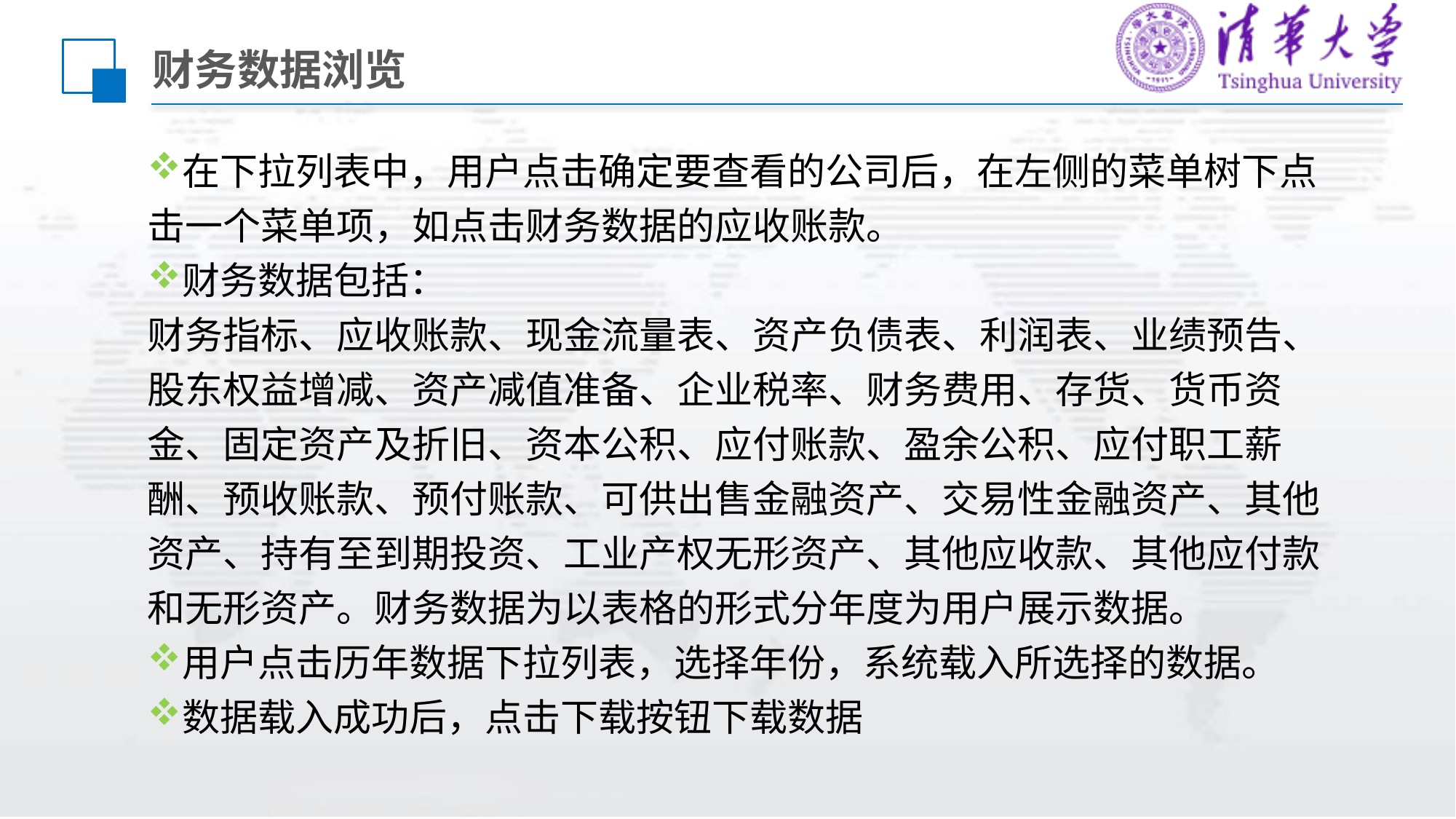

# 财务数据浏览
在下拉列表中，用户点击确定要查看的公司后，在左侧的菜单树下点击一个菜单项，如点击财务数据的应收账款。
财务数据包括：
财务指标、应收账款、现金流量表、资产负债表、利润表、业绩预告、股东权益增减、资产减值准备、企业税率、财务费用、存货、货币资金、固定资产及折旧、资本公积、应付账款、盈余公积、应付职工薪酬、预收账款、预付账款、可供出售金融资产、交易性金融资产、其他资产、持有至到期投资、工业产权无形资产、其他应收款、其他应付款和无形资产。财务数据为以表格的形式分年度为用户展示数据。
用户点击历年数据下拉列表，选择年份，系统载入所选择的数据。
数据载入成功后，点击下载按钮下载数据